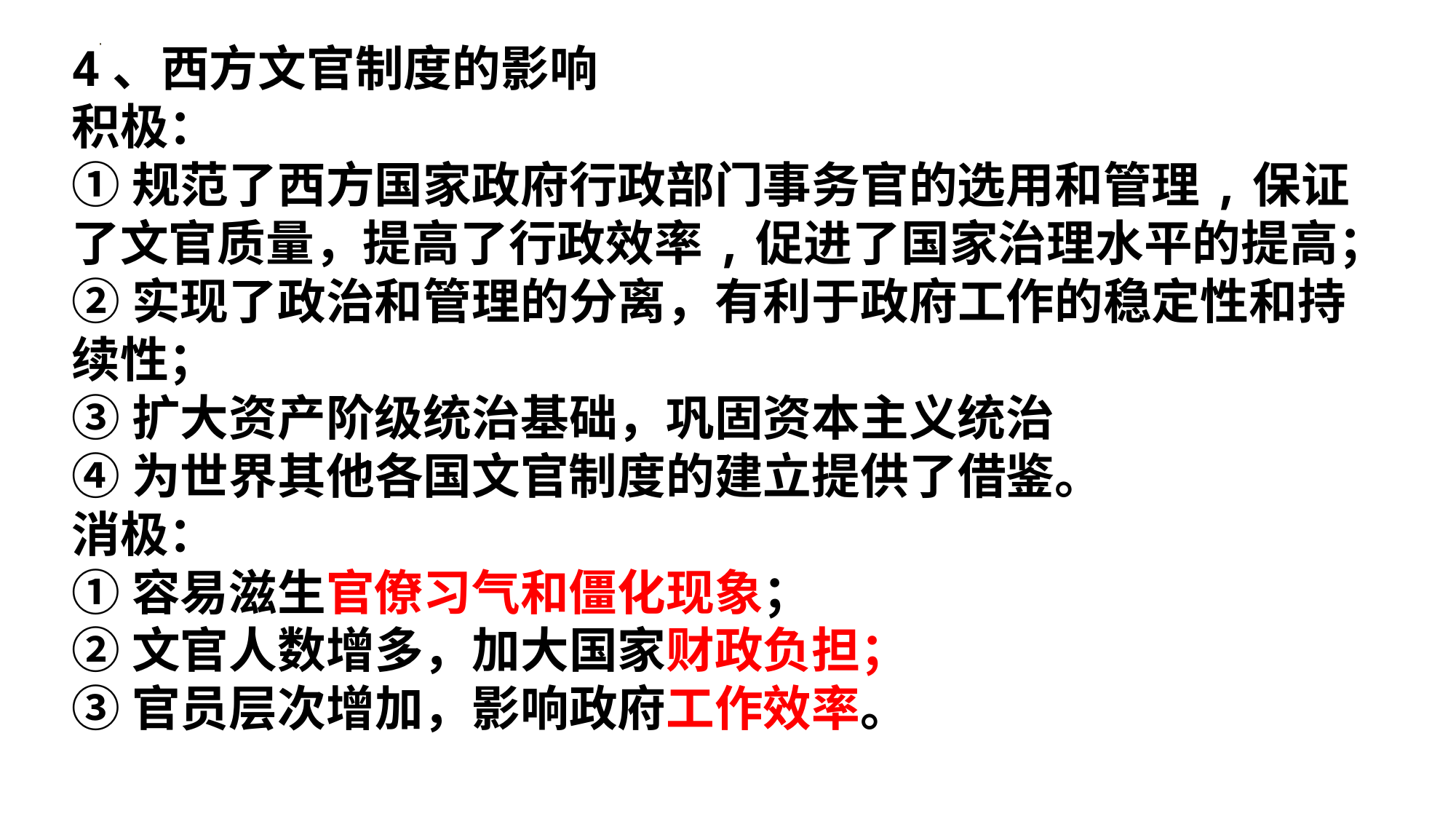

4、西方文官制度的影响
积极：
①规范了西方国家政府行政部门事务官的选用和管理,保证了文官质量，提高了行政效率,促进了国家治理水平的提高；
②实现了政治和管理的分离，有利于政府工作的稳定性和持续性；
③扩大资产阶级统治基础，巩固资本主义统治
④为世界其他各国文官制度的建立提供了借鉴。
消极：
①容易滋生官僚习气和僵化现象；
②文官人数增多，加大国家财政负担；
③官员层次增加，影响政府工作效率。